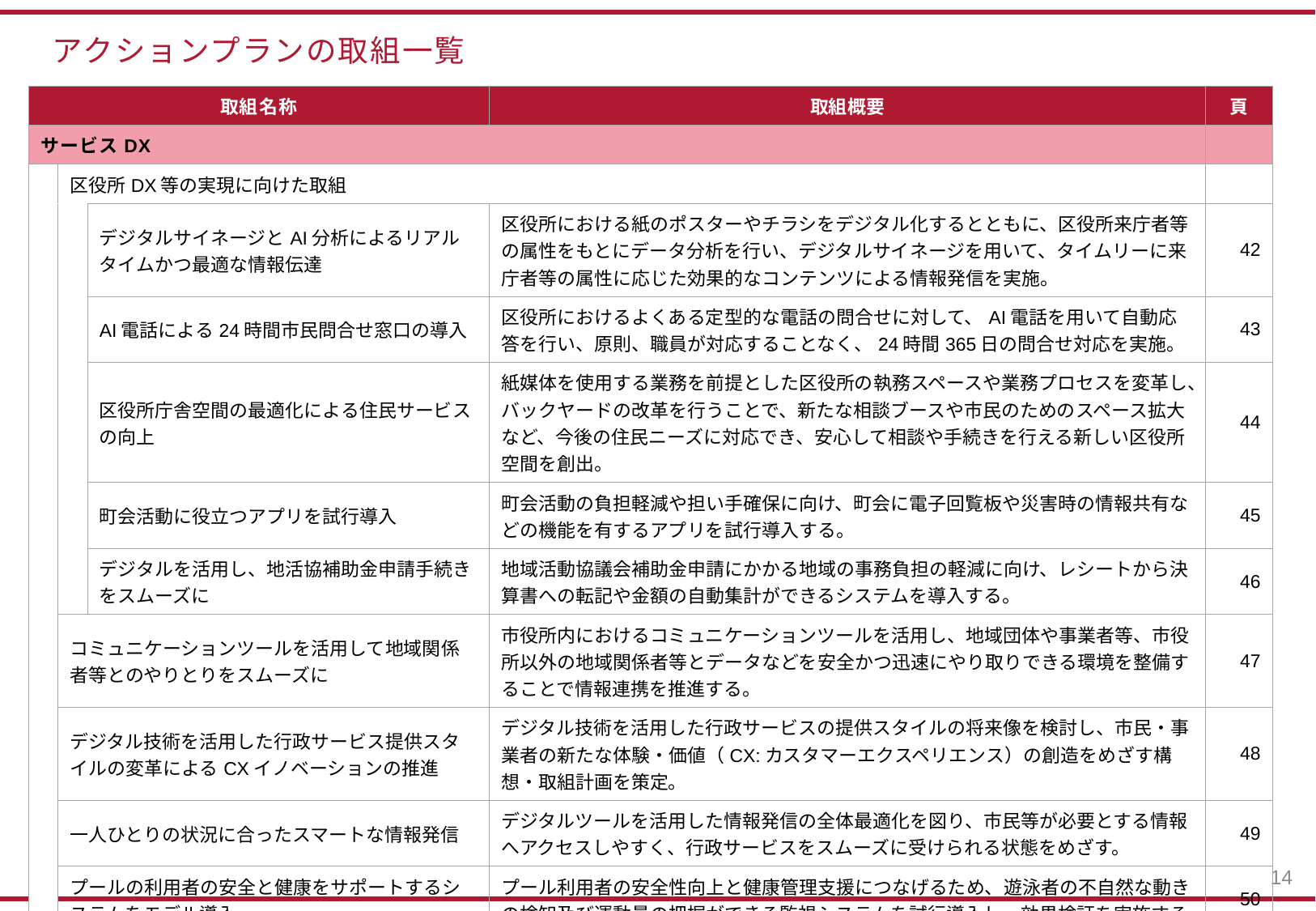

# アクションプランの取組一覧
| 取組名称 |  |  | 取組概要 | 頁 |
| --- | --- | --- | --- | --- |
| サービスDX |  |  |  |  |
|  | 区役所DX等の実現に向けた取組 |  |  |  |
|  |  | デジタルサイネージとAI分析によるリアルタイムかつ最適な情報伝達 | 区役所における紙のポスターやチラシをデジタル化するとともに、区役所来庁者等の属性をもとにデータ分析を行い、デジタルサイネージを用いて、タイムリーに来庁者等の属性に応じた効果的なコンテンツによる情報発信を実施。 | 42 |
|  |  | AI電話による24時間市民問合せ窓口の導入 | 区役所におけるよくある定型的な電話の問合せに対して、AI電話を用いて自動応答を行い、原則、職員が対応することなく、24時間365日の問合せ対応を実施。 | 43 |
|  |  | 区役所庁舎空間の最適化による住民サービスの向上 | 紙媒体を使用する業務を前提とした区役所の執務スペースや業務プロセスを変革し、バックヤードの改革を行うことで、新たな相談ブースや市民のためのスペース拡大など、今後の住民ニーズに対応でき、安心して相談や手続きを行える新しい区役所空間を創出。 | 44 |
|  |  | 町会活動に役立つアプリを試行導入 | 町会活動の負担軽減や担い手確保に向け、町会に電子回覧板や災害時の情報共有などの機能を有するアプリを試行導入する。 | 45 |
|  |  | デジタルを活用し、地活協補助金申請手続きをスムーズに | 地域活動協議会補助金申請にかかる地域の事務負担の軽減に向け、レシートから決算書への転記や金額の自動集計ができるシステムを導入する。 | 46 |
|  | コミュニケーションツールを活用して地域関係者等とのやりとりをスムーズに |  | 市役所内におけるコミュニケーションツールを活用し、地域団体や事業者等、市役所以外の地域関係者等とデータなどを安全かつ迅速にやり取りできる環境を整備することで情報連携を推進する。 | 47 |
|  | デジタル技術を活用した行政サービス提供スタイルの変革によるCXイノベーションの推進 |  | デジタル技術を活用した行政サービスの提供スタイルの将来像を検討し、市民・事業者の新たな体験・価値（CX:カスタマーエクスペリエンス）の創造をめざす構想・取組計画を策定。 | 48 |
|  | 一人ひとりの状況に合ったスマートな情報発信 |  | デジタルツールを活用した情報発信の全体最適化を図り、市民等が必要とする情報へアクセスしやすく、行政サービスをスムーズに受けられる状態をめざす。 | 49 |
|  | プールの利用者の安全と健康をサポートするシステムをモデル導入 |  | プール利用者の安全性向上と健康管理支援につなげるため、遊泳者の不自然な動きの検知及び運動量の把握ができる監視システムを試行導入し、効果検証を実施する。 | 50 |
|  | まちづくりに協力いただく土地所有者等への対応品質を向上 |  | 本市が用地取得を行う際に、デジタルデバイスを活用して権利者への情報伝達や調査を行い、権利者の負担を軽減する。さらに、デジタル技術を使った業務最適化により、職員の対応の質を向上させる。 | 51 |
14